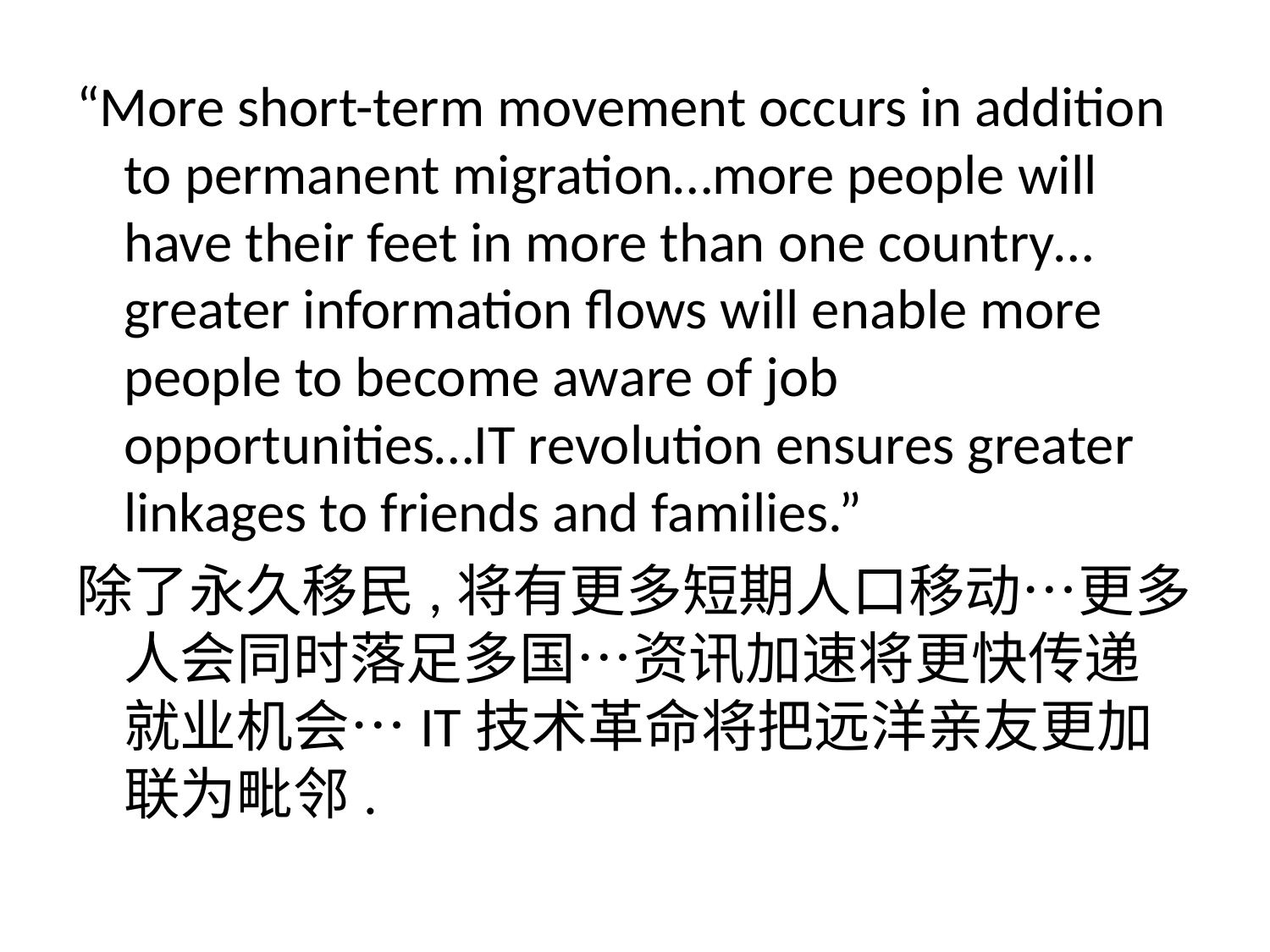

#
“More short-term movement occurs in addition to permanent migration…more people will have their feet in more than one country…greater information flows will enable more people to become aware of job opportunities…IT revolution ensures greater linkages to friends and families.”
除了永久移民,将有更多短期人口移动…更多人会同时落足多国…资讯加速将更快传递就业机会…IT技术革命将把远洋亲友更加联为毗邻.